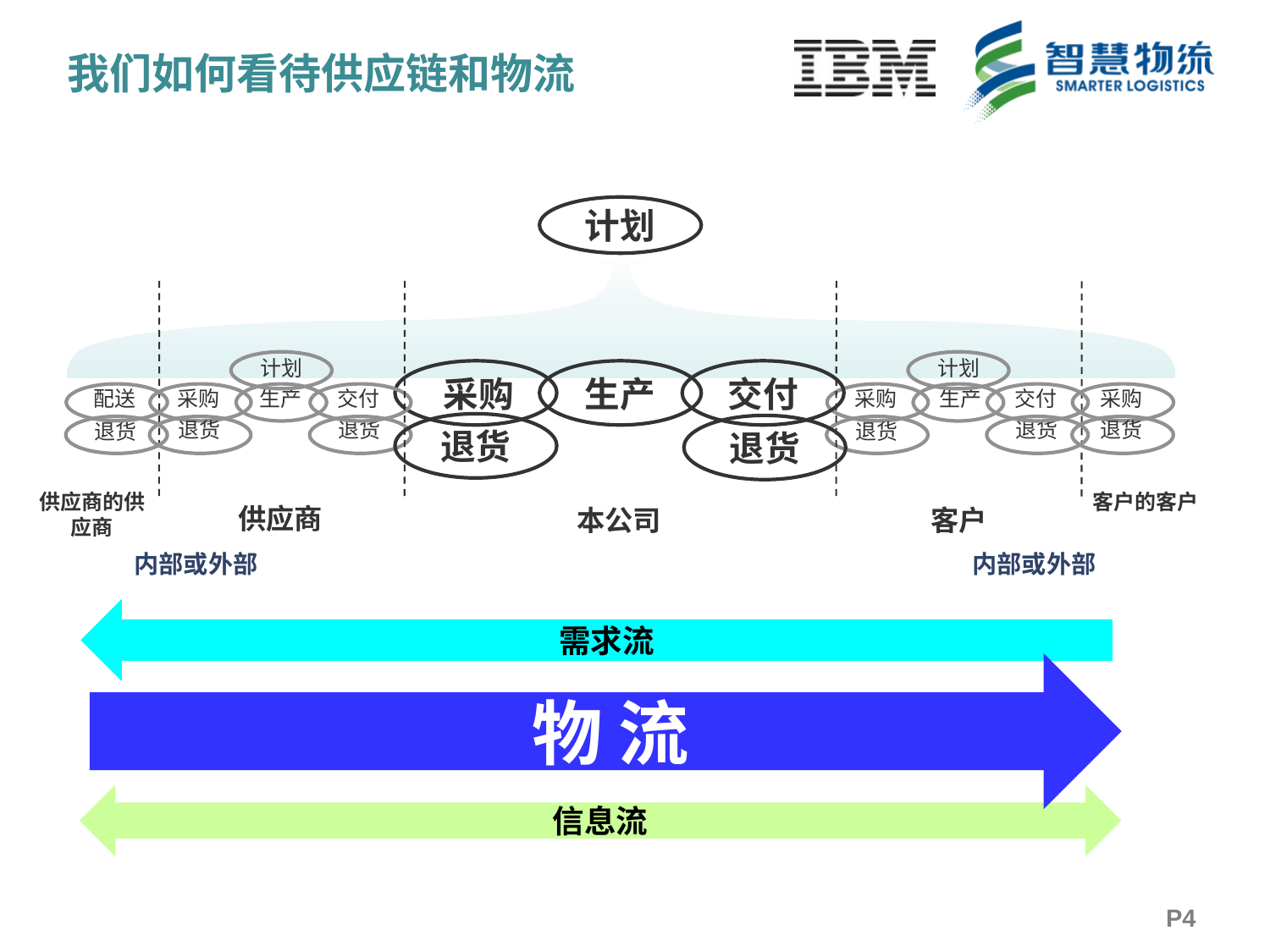

# 我们如何看待供应链和物流
计划

计划

采购

生产

交付

退货

退货

计划

采购

生产

交付

退货

退货
采购
生产
交付

配送

退货

采购

退货

退货
退货
供应商的供应商
客户的客户
供应商
本公司
客户
内部或外部
内部或外部
需求流
  物 流
信息流